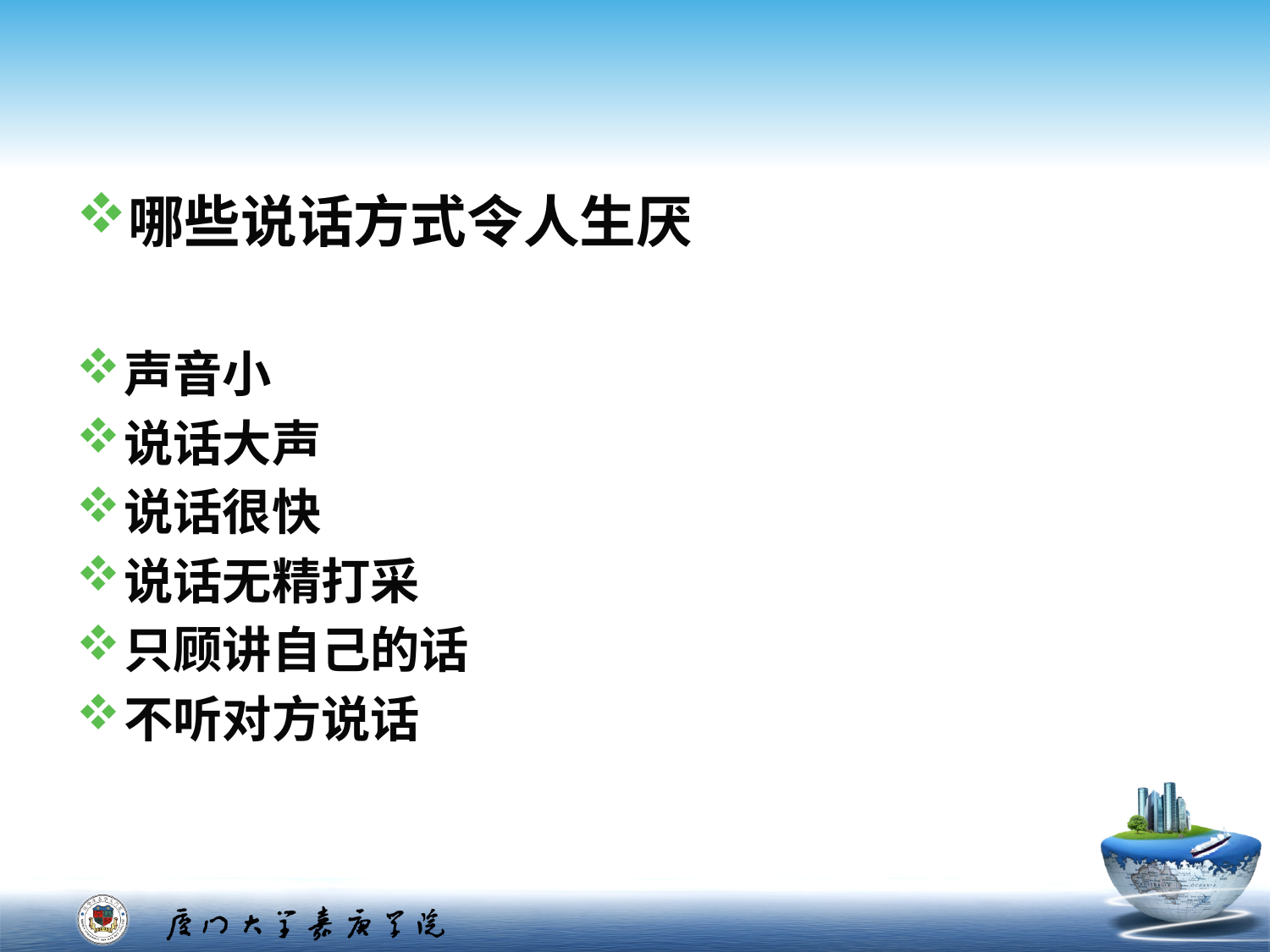

#
哪些说话方式令人生厌

声音小
说话大声
说话很快
说话无精打采
只顾讲自己的话
不听对方说话